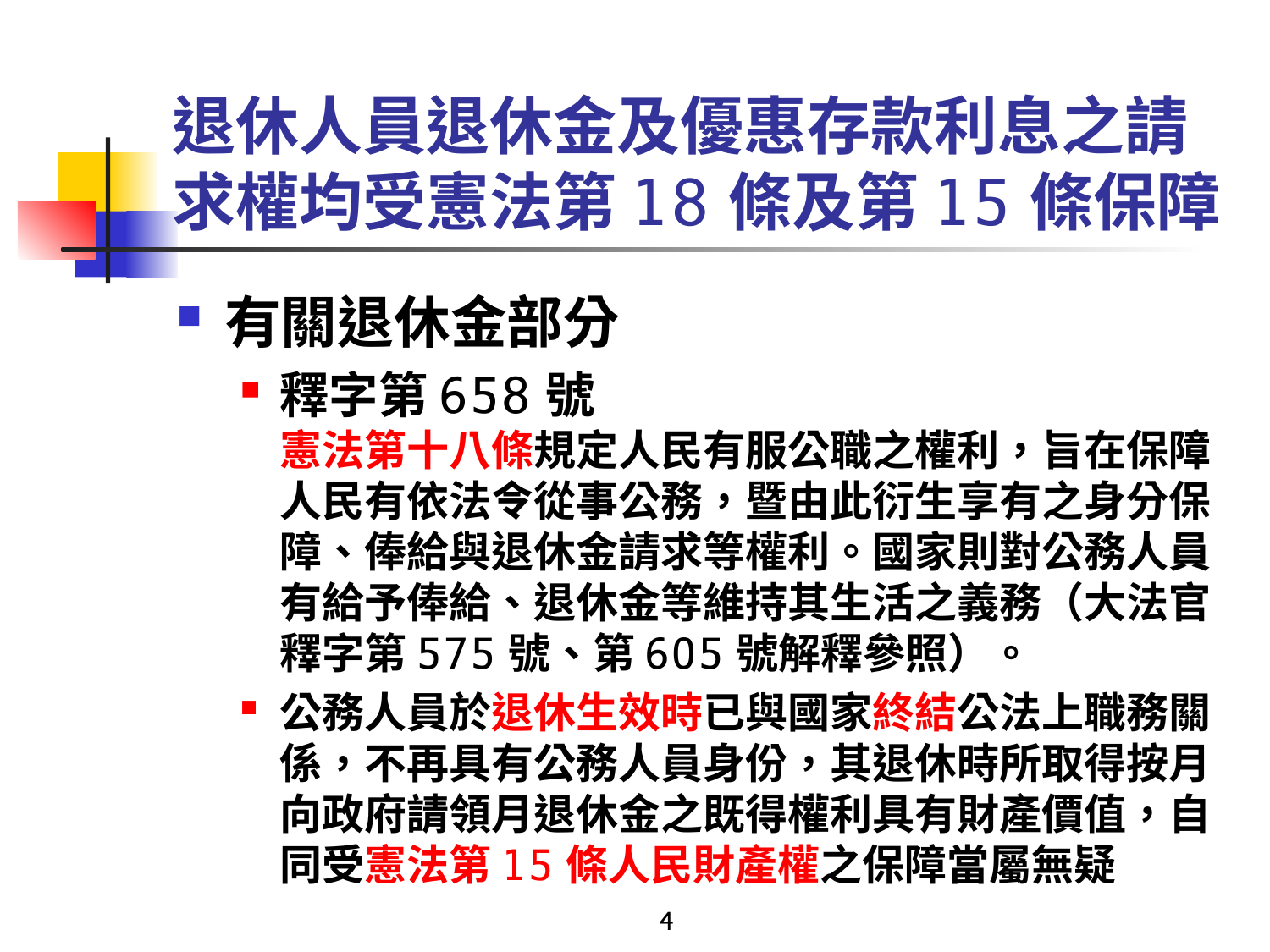

# 退休人員退休金及優惠存款利息之請求權均受憲法第18條及第15條保障
有關退休金部分
釋字第658號
憲法第十八條規定人民有服公職之權利，旨在保障人民有依法令從事公務，暨由此衍生享有之身分保障、俸給與退休金請求等權利。國家則對公務人員有給予俸給、退休金等維持其生活之義務（大法官釋字第575號、第605號解釋參照）。
公務人員於退休生效時已與國家終結公法上職務關係，不再具有公務人員身份，其退休時所取得按月向政府請領月退休金之既得權利具有財產價值，自同受憲法第15條人民財產權之保障當屬無疑

4